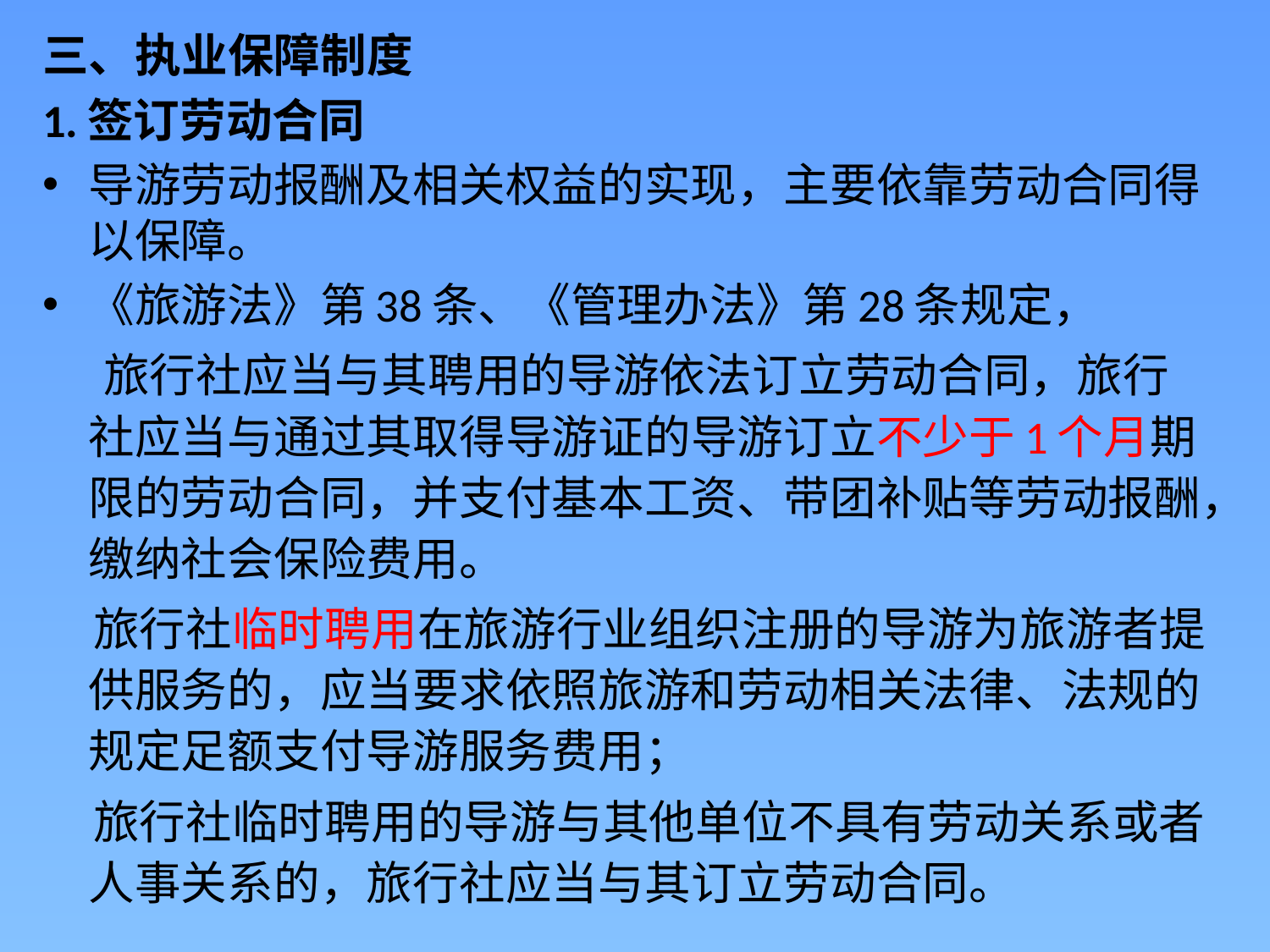

三、执业保障制度
1.签订劳动合同
导游劳动报酬及相关权益的实现，主要依靠劳动合同得以保障。
《旅游法》第38条、《管理办法》第28条规定，
     旅行社应当与其聘用的导游依法订立劳动合同，旅行社应当与通过其取得导游证的导游订立不少于1个月期限的劳动合同，并支付基本工资、带团补贴等劳动报酬，缴纳社会保险费用。
    旅行社临时聘用在旅游行业组织注册的导游为旅游者提供服务的，应当要求依照旅游和劳动相关法律、法规的规定足额支付导游服务费用；
    旅行社临时聘用的导游与其他单位不具有劳动关系或者人事关系的，旅行社应当与其订立劳动合同。